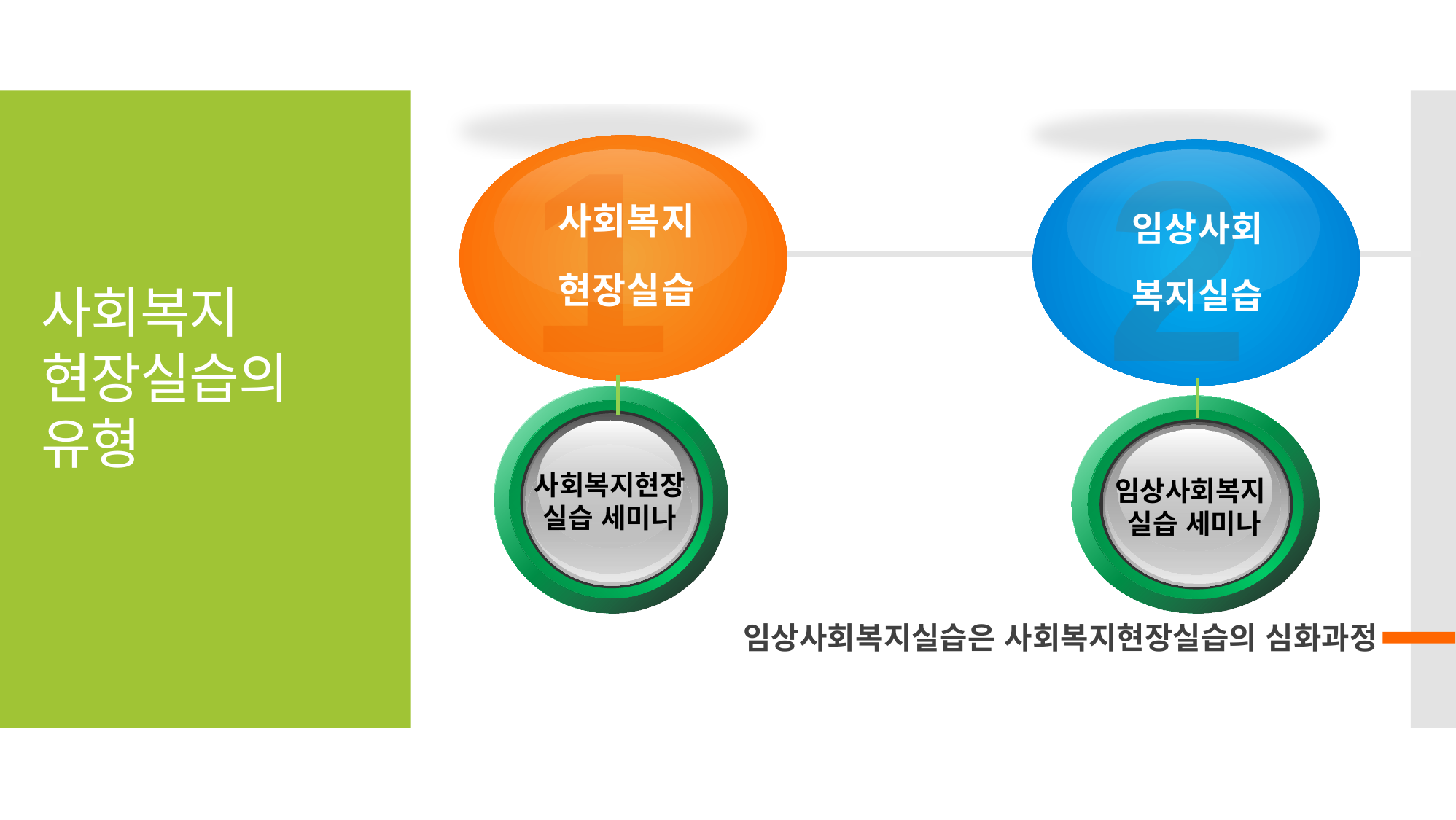

1

사회복지

현장실습
2

임상사회

복지실습
# 사회복지     현장실습의 유형

사회복지현장
실습 세미나

임상사회복지
실습 세미나
임상사회복지실습은 사회복지현장실습의 심화과정